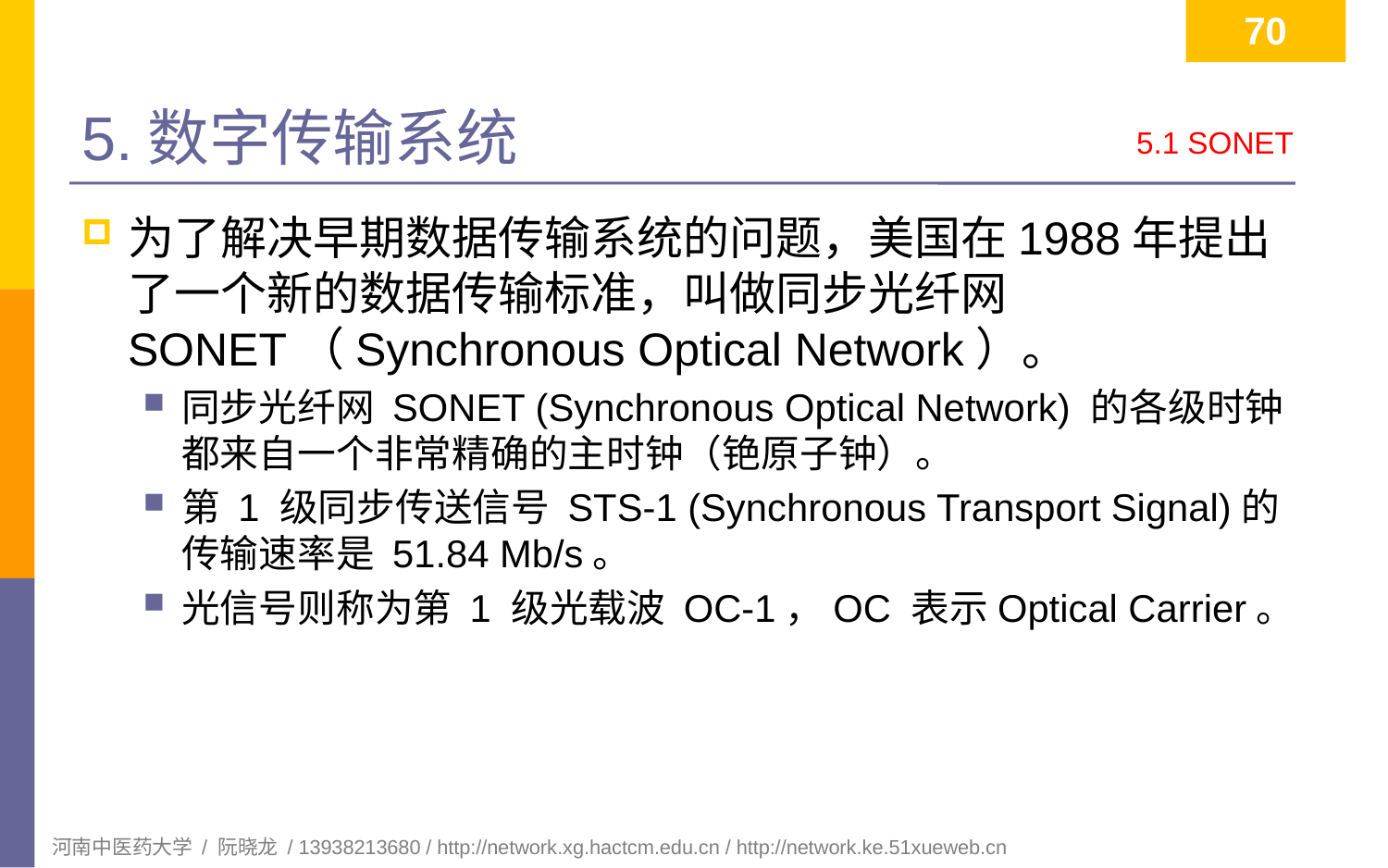

70
# 5.数字传输系统
5.1 SONET
为了解决早期数据传输系统的问题，美国在1988年提出了一个新的数据传输标准，叫做同步光纤网SONET（Synchronous Optical Network）。
同步光纤网 SONET (Synchronous Optical Network) 的各级时钟都来自一个非常精确的主时钟（铯原子钟）。
第 1 级同步传送信号 STS-1 (Synchronous Transport Signal)的传输速率是 51.84 Mb/s。
光信号则称为第 1 级光载波 OC-1，OC 表示Optical Carrier。